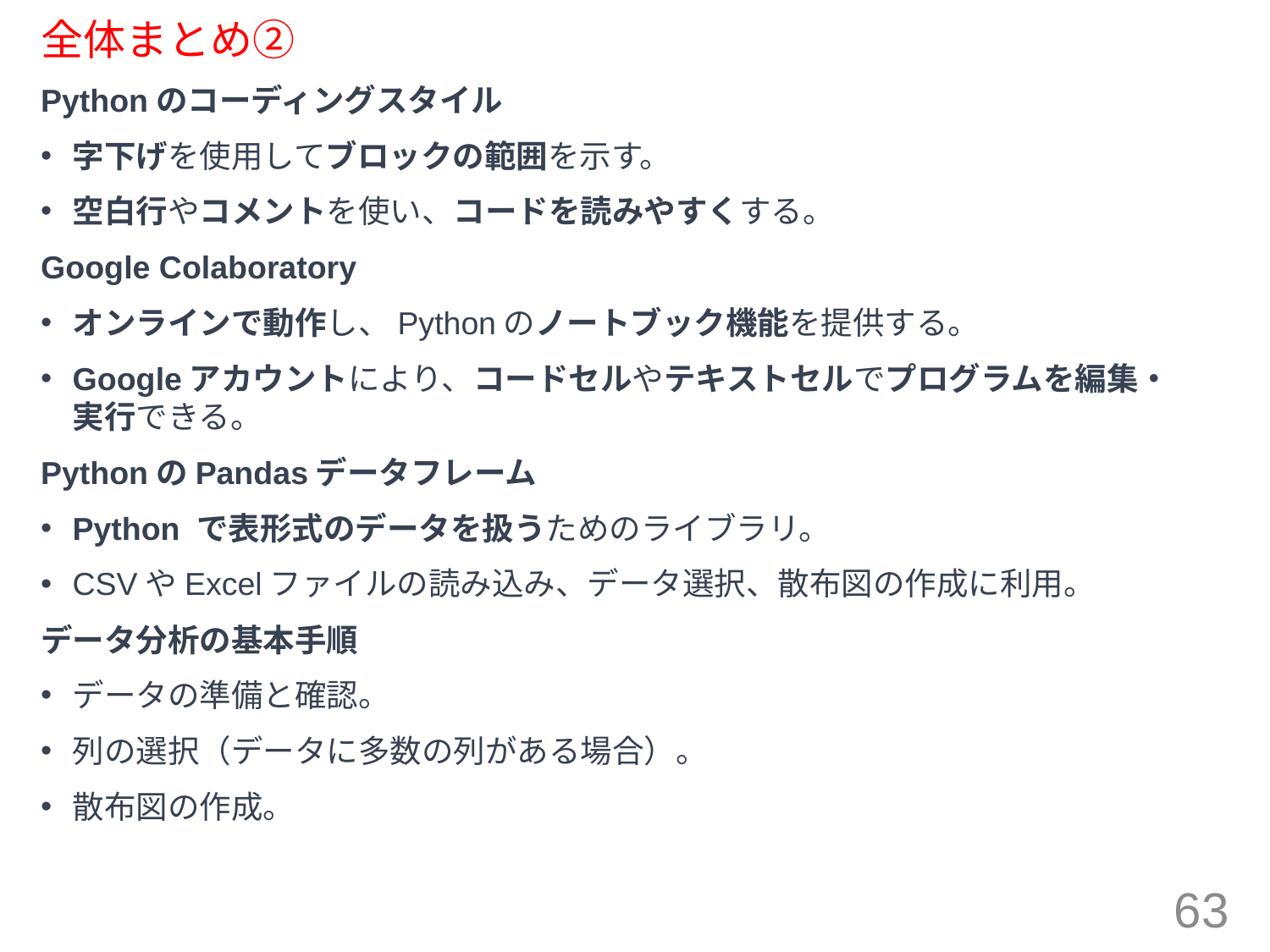

# 全体まとめ②
Pythonのコーディングスタイル
字下げを使用してブロックの範囲を示す。
空白行やコメントを使い、コードを読みやすくする。
Google Colaboratory
オンラインで動作し、Pythonのノートブック機能を提供する。
Googleアカウントにより、コードセルやテキストセルでプログラムを編集・実行できる。
PythonのPandasデータフレーム
Python で表形式のデータを扱うためのライブラリ。
CSVやExcelファイルの読み込み、データ選択、散布図の作成に利用。
データ分析の基本手順
データの準備と確認。
列の選択（データに多数の列がある場合）。
散布図の作成。

63